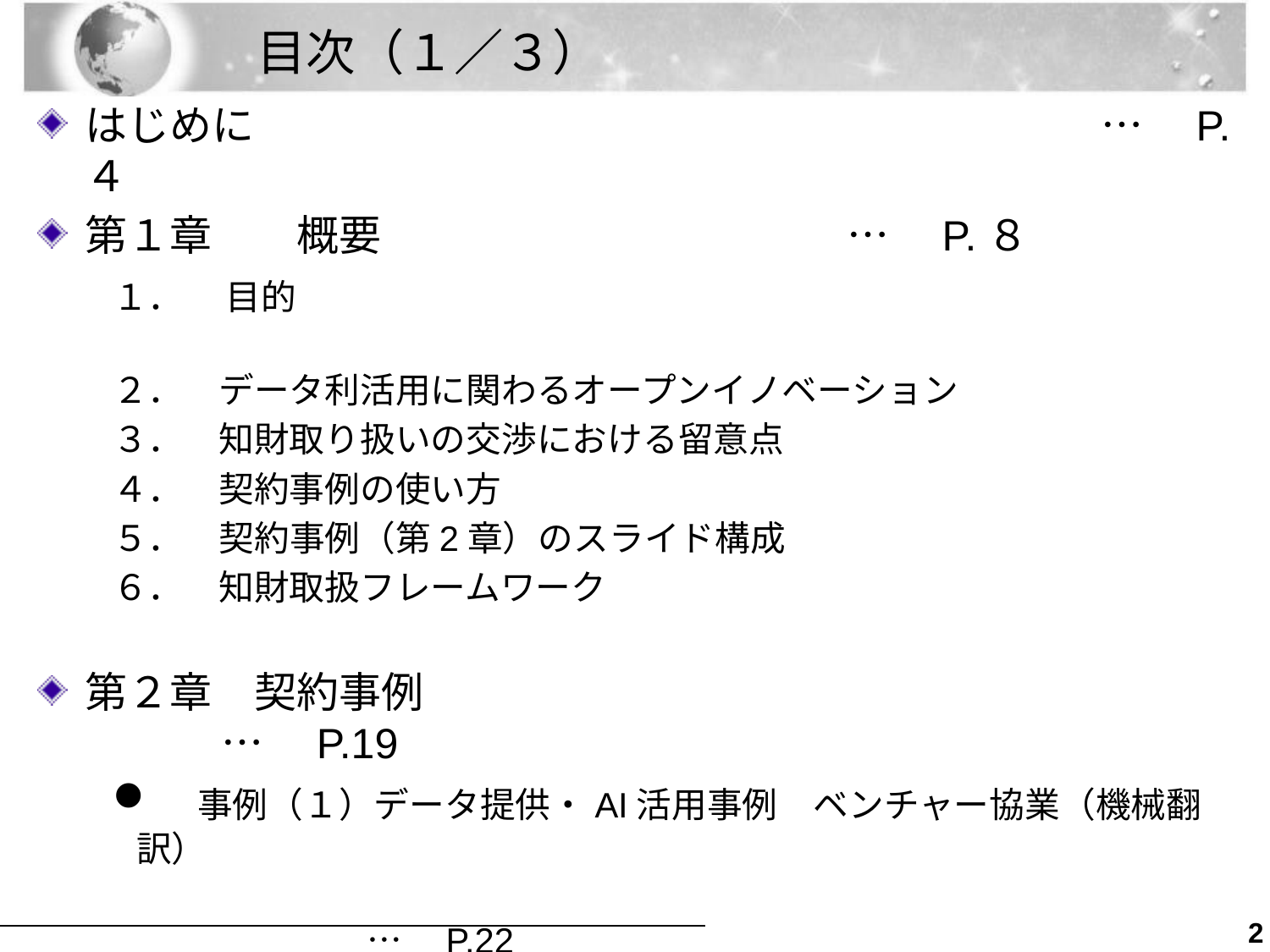

# 目次（１／３）
はじめに							…　P.４
第１章　　概要                                        	…　P.８
１．　目的
２．　データ利活用に関わるオープンイノベーション
３．　知財取り扱いの交渉における留意点
４．　契約事例の使い方
５．　契約事例（第2章）のスライド構成
６．　知財取扱フレームワーク

第２章　契約事例　　　　　　　　　　　　　　　　　　　　　　 …　P.19
　事例（１）データ提供・AI活用事例　ベンチャー協業（機械翻訳）
　　　　　　　　　　　　　　 　　　　　　　　　　　　　　　　　　　　　　　	…　P.22
  協業の背景
  仮想交渉ケース1-1　　（ B1社が学習済みモデル作成）
  仮想交渉ケース1-2　　（ A1社、B1社それぞれが学習済みモデル作成）

2